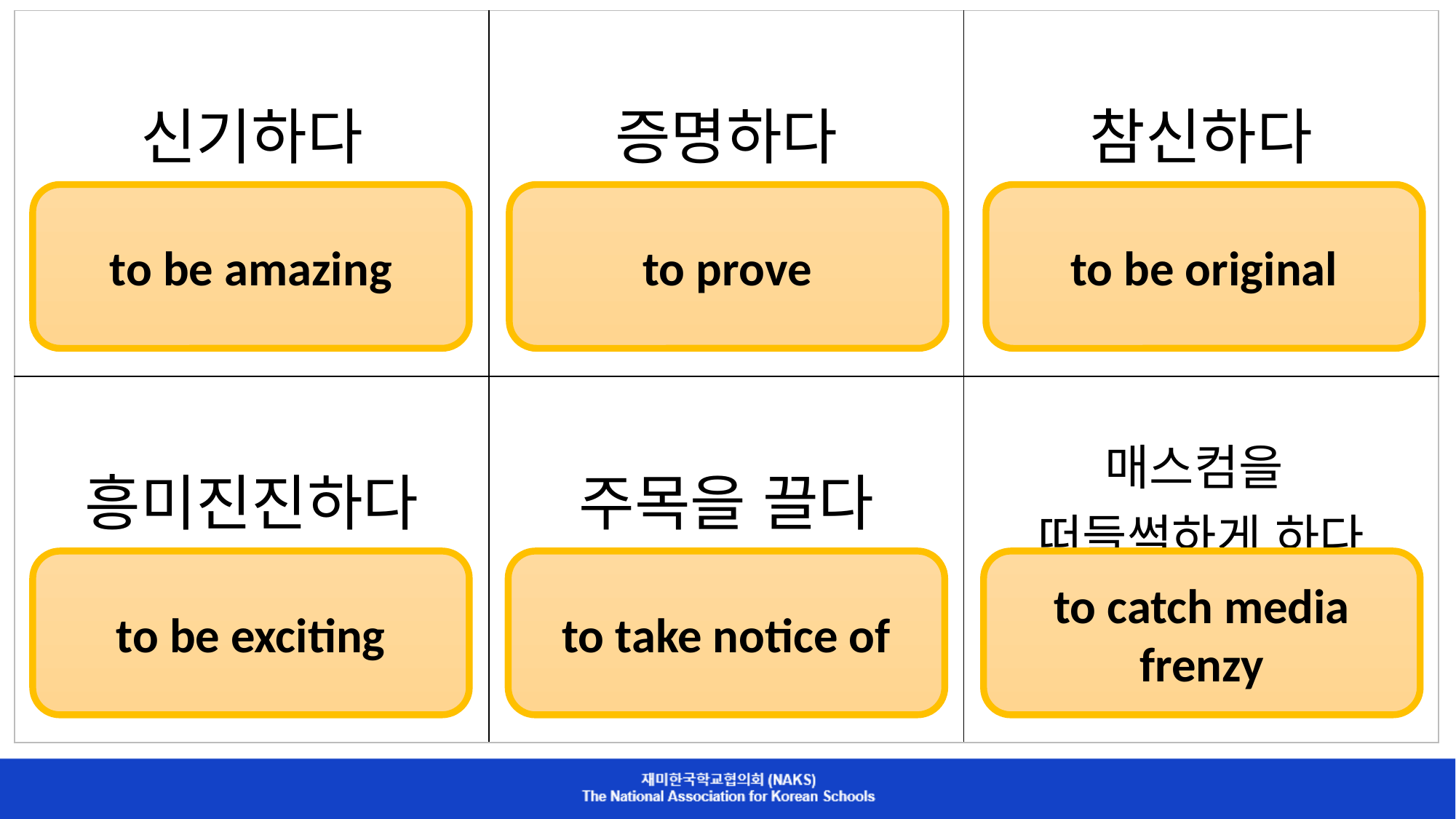

| 신기하다 | 증명하다 | 참신하다 |
| --- | --- | --- |
| 흥미진진하다 | 주목을 끌다 | 매스컴을 떠들썩하게 하다 |
to be amazing
to prove
to be original
to be exciting
to take notice of
to catch media frenzy